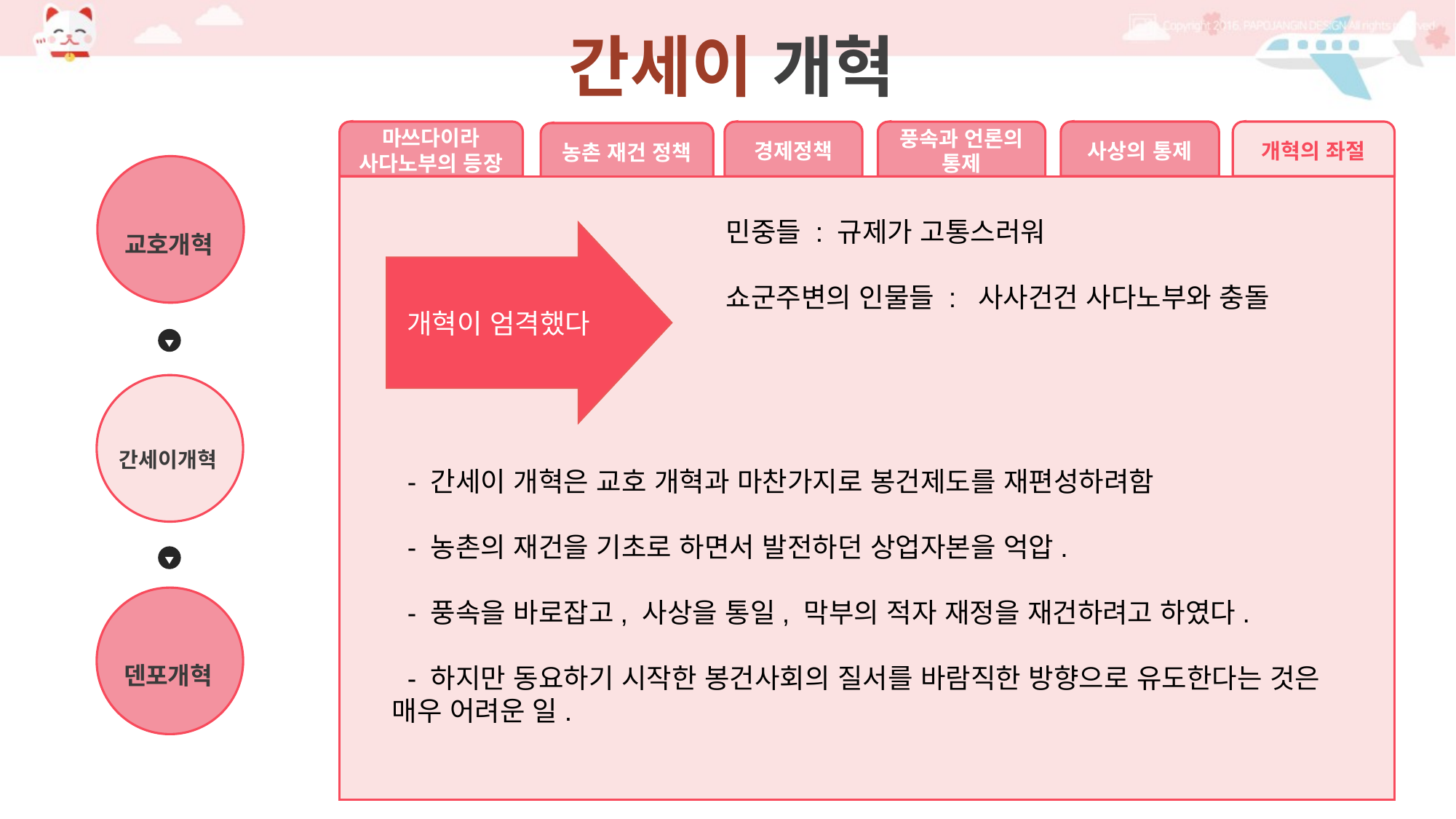

간세이 개혁
마쓰다이라 사다노부의 등장
사상의 통제
개혁의 좌절
경제정책
풍속과 언론의 통제
농촌 재건 정책

교호개혁
민중들 : 규제가 고통스러워

쇼군주변의 인물들 :  사사건건 사다노부와 충돌
개혁이 엄격했다
▶

간세이개혁
  - 간세이 개혁은 교호 개혁과 마찬가지로 봉건제도를 재편성하려함

  - 농촌의 재건을 기초로 하면서 발전하던 상업자본을 억압.

  - 풍속을 바로잡고, 사상을 통일, 막부의 적자 재정을 재건하려고 하였다.

  - 하지만 동요하기 시작한 봉건사회의 질서를 바람직한 방향으로 유도한다는 것은 매우 어려운 일.
▶

덴포개혁